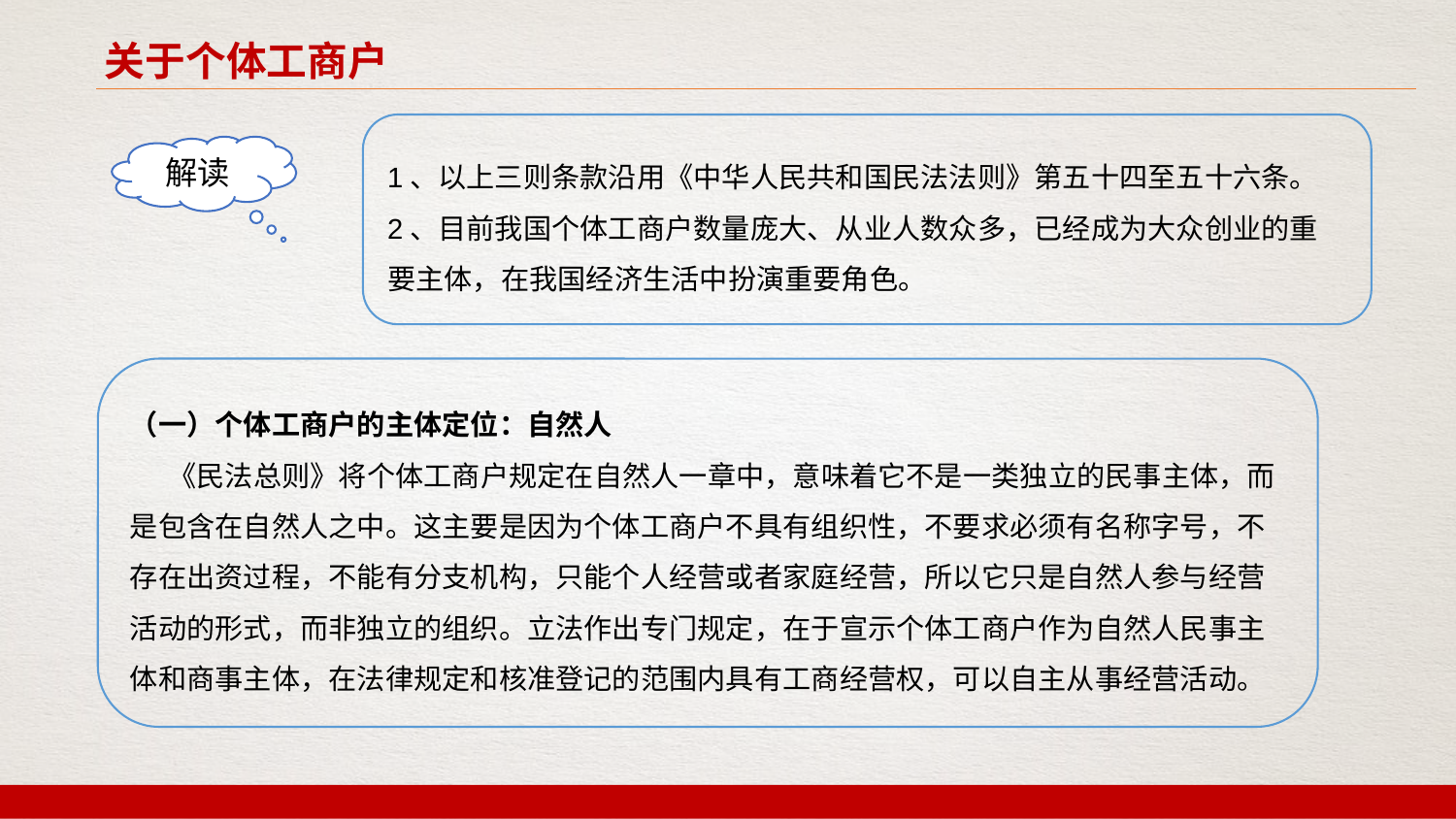

关于个体工商户
1、以上三则条款沿用《中华人民共和国民法法则》第五十四至五十六条。
2、目前我国个体工商户数量庞大、从业人数众多，已经成为大众创业的重要主体，在我国经济生活中扮演重要角色。
解读

（一）个体工商户的主体定位：自然人
     《民法总则》将个体工商户规定在自然人一章中，意味着它不是一类独立的民事主体，而是包含在自然人之中。这主要是因为个体工商户不具有组织性，不要求必须有名称字号，不存在出资过程，不能有分支机构，只能个人经营或者家庭经营，所以它只是自然人参与经营活动的形式，而非独立的组织。立法作出专门规定，在于宣示个体工商户作为自然人民事主体和商事主体，在法律规定和核准登记的范围内具有工商经营权，可以自主从事经营活动。